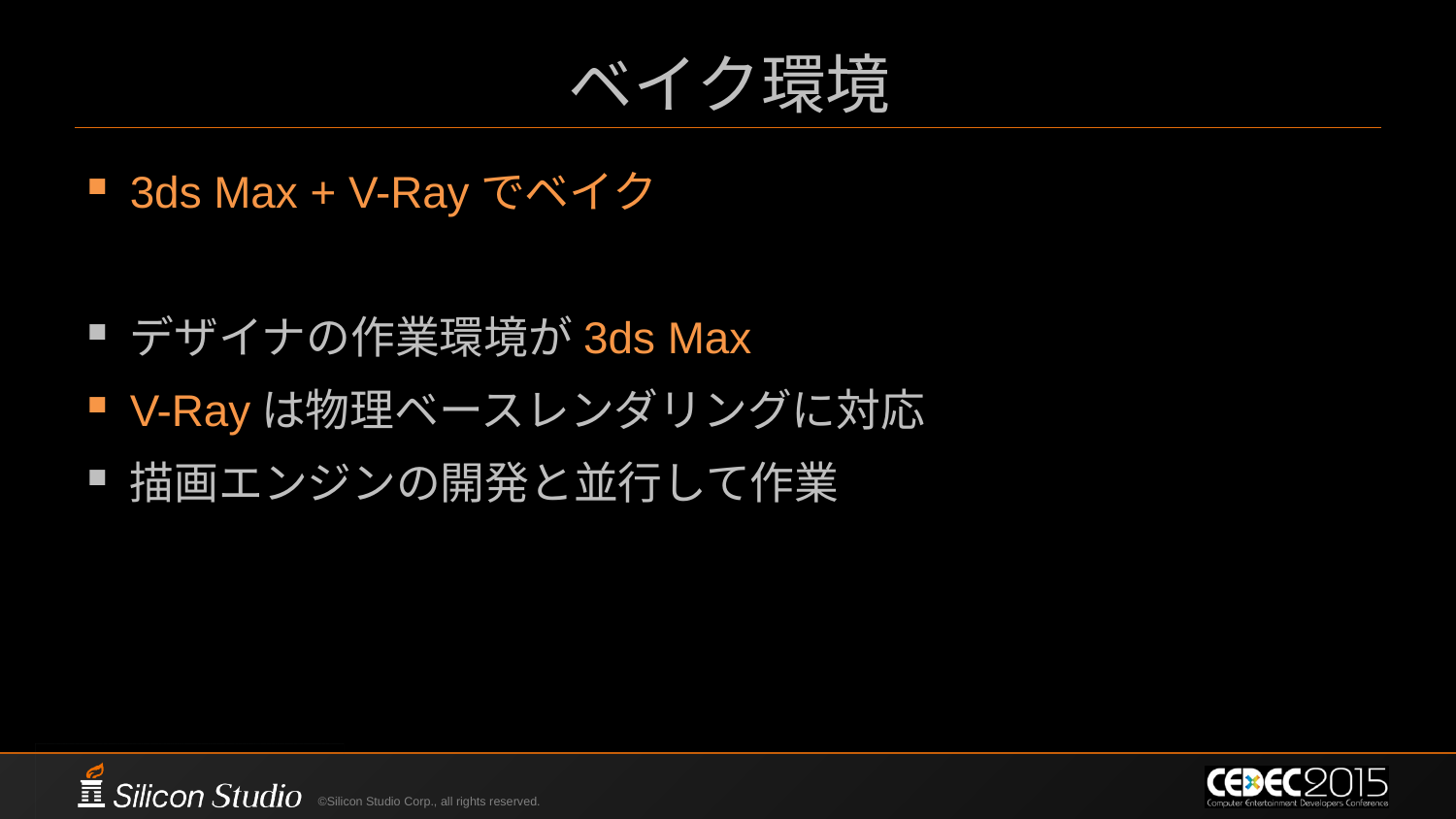

# ベイク環境
3ds Max + V-Rayでベイク

デザイナの作業環境が3ds Max
V-Rayは物理ベースレンダリングに対応
描画エンジンの開発と並行して作業